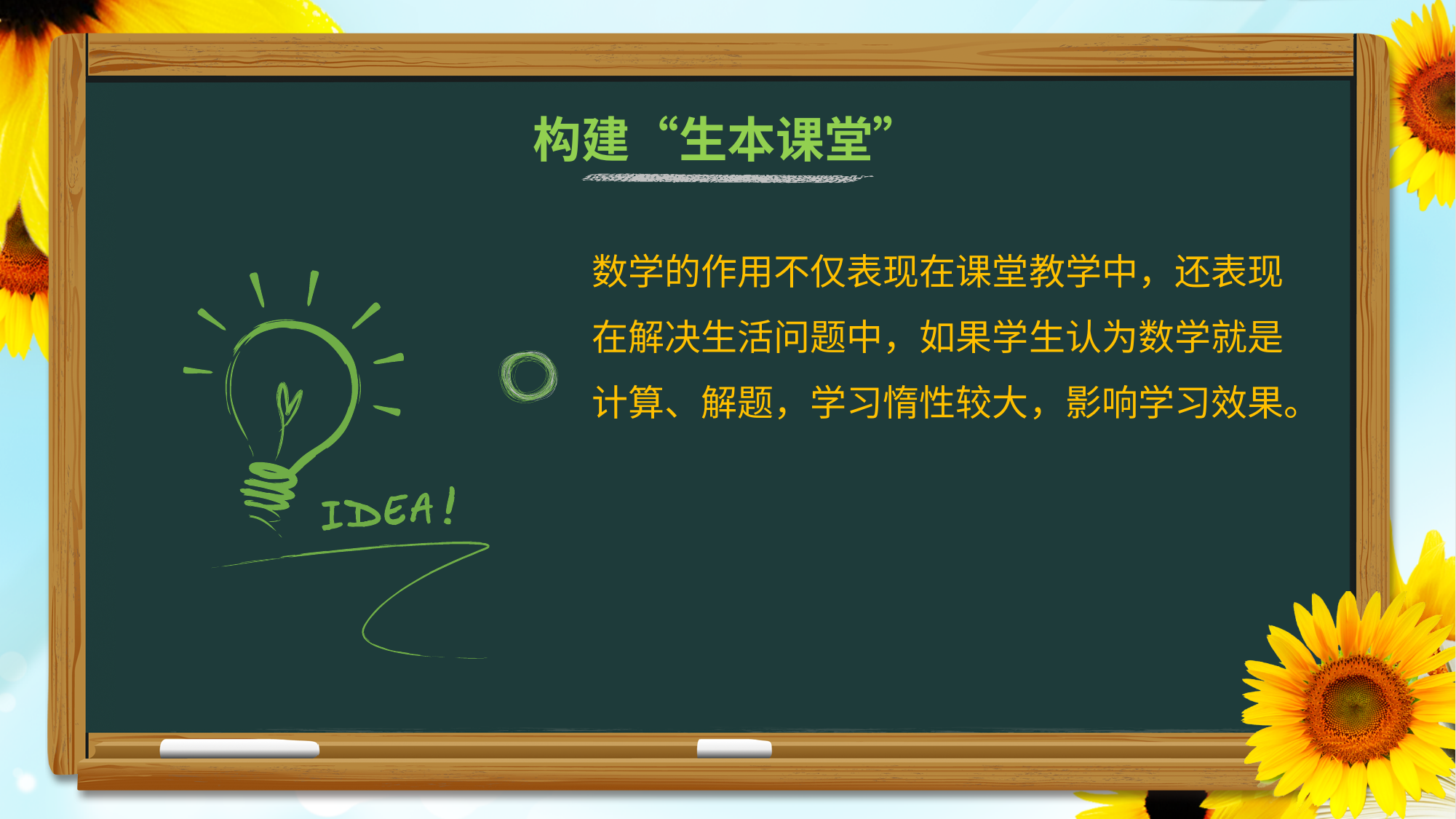

构建“生本课堂”

数学的作用不仅表现在课堂教学中，还表现在解决生活问题中，如果学生认为数学就是计算、解题，学习惰性较大，影响学习效果。